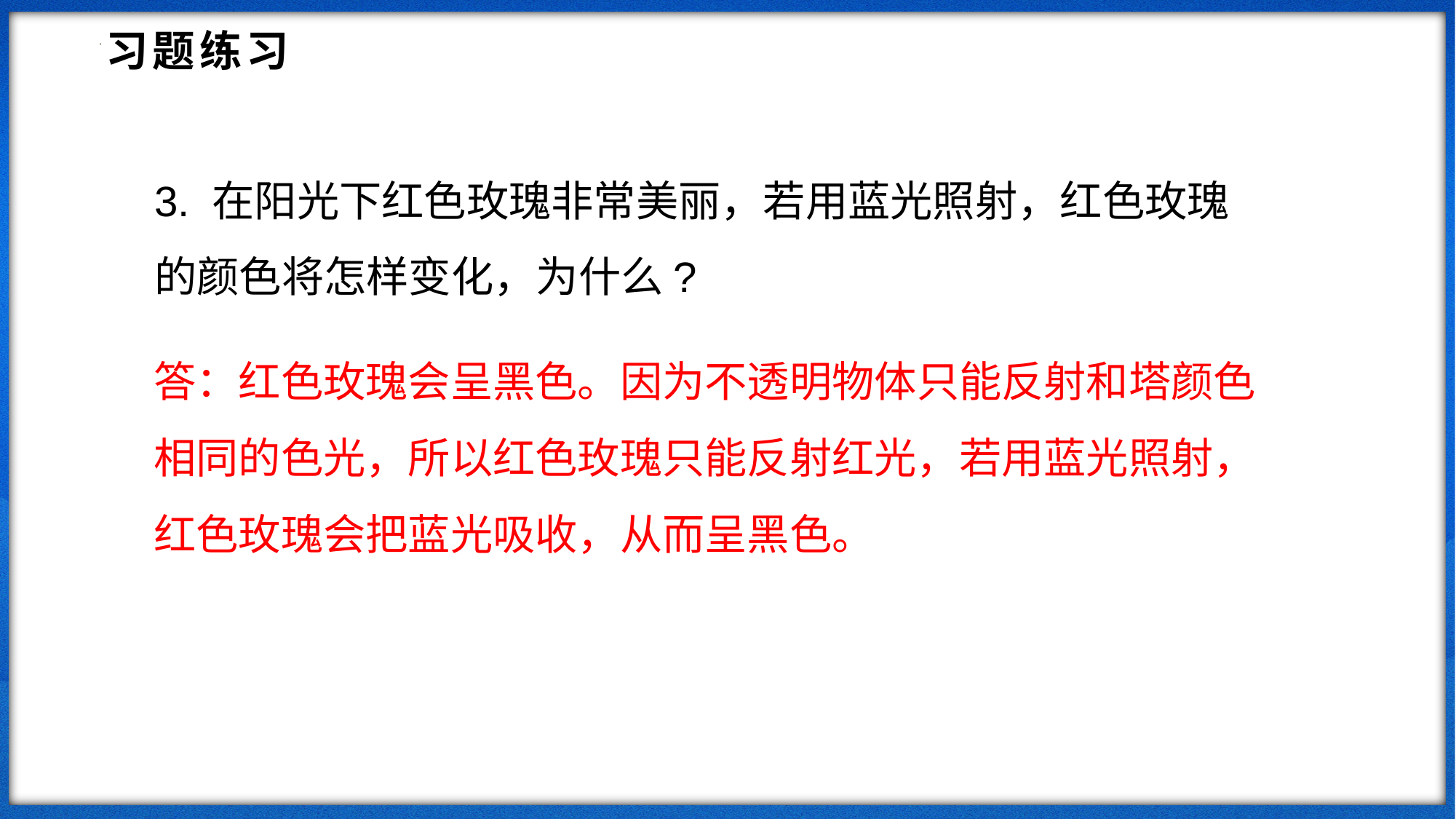

习题练习
3. 在阳光下红色玫瑰非常美丽，若用蓝光照射，红色玫瑰的颜色将怎样变化，为什么?

答：红色玫瑰会呈黑色。因为不透明物体只能反射和塔颜色相同的色光，所以红色玫瑰只能反射红光，若用蓝光照射，红色玫瑰会把蓝光吸收，从而呈黑色。